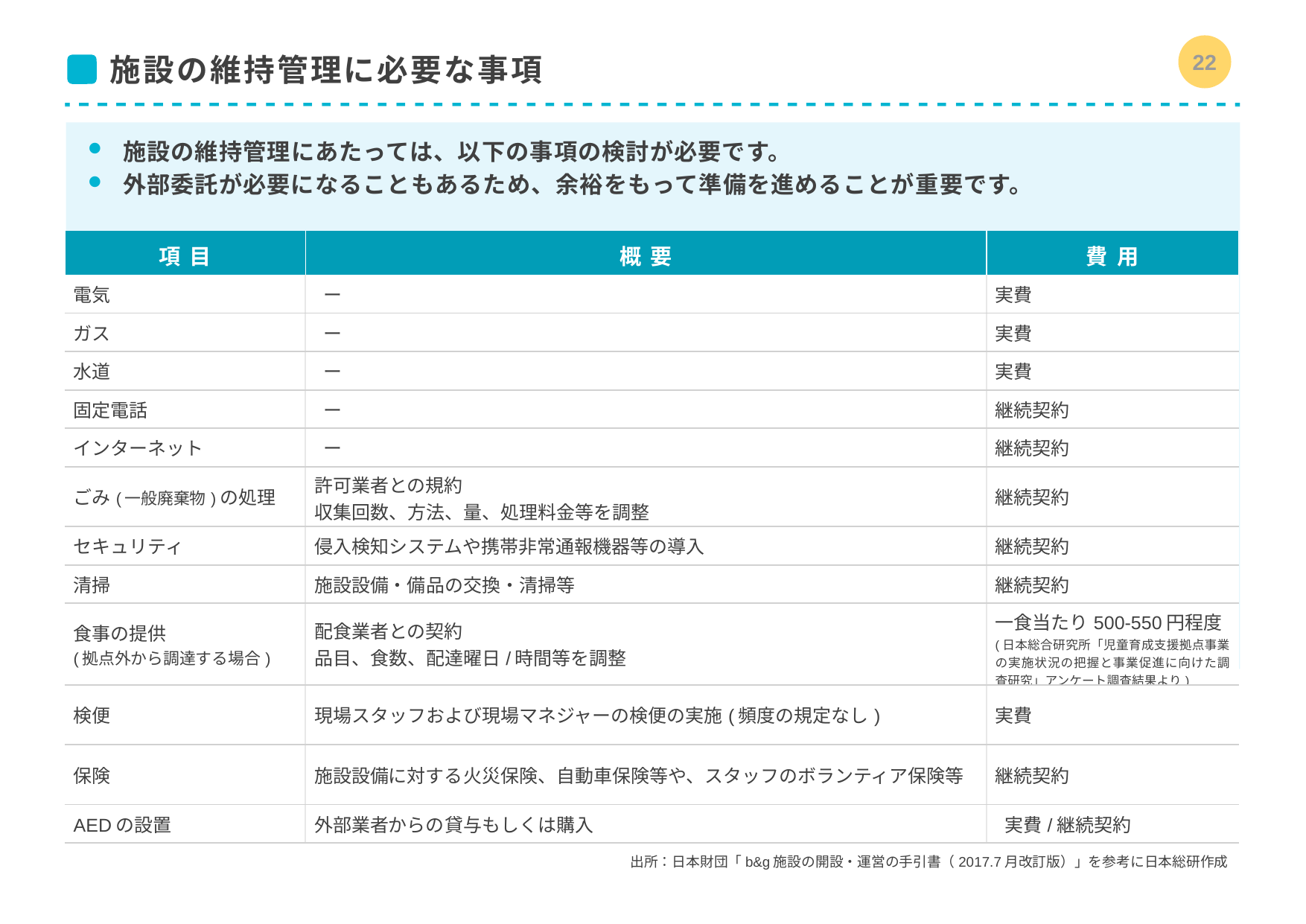

22
# 施設の維持管理に必要な事項
施設の維持管理にあたっては、以下の事項の検討が必要です。
外部委託が必要になることもあるため、余裕をもって準備を進めることが重要です。
| 項目 | 概要 | 費用 |
| --- | --- | --- |
| 電気 | ー | 実費 |
| ガス | ー | 実費 |
| 水道 | ー | 実費 |
| 固定電話 | ー | 継続契約 |
| インターネット | ー | 継続契約 |
| ごみ(一般廃棄物)の処理 | 許可業者との規約 収集回数、方法、量、処理料金等を調整 | 継続契約 |
| セキュリティ | 侵入検知システムや携帯非常通報機器等の導入 | 継続契約 |
| 清掃 | 施設設備・備品の交換・清掃等 | 継続契約 |
| 食事の提供 (拠点外から調達する場合) | 配食業者との契約 品目、食数、配達曜日/時間等を調整 | 一食当たり500-550円程度 (日本総合研究所「児童育成支援拠点事業の実施状況の把握と事業促進に向けた調査研究」アンケート調査結果より) |
| 検便 | 現場スタッフおよび現場マネジャーの検便の実施(頻度の規定なし) | 実費 |
| 保険 | 施設設備に対する火災保険、自動車保険等や、スタッフのボランティア保険等 | 継続契約 |
| AEDの設置 | 外部業者からの貸与もしくは購入 | 実費/継続契約 |
出所：日本財団「b&g施設の開設・運営の手引書（2017.7月改訂版）」を参考に日本総研作成